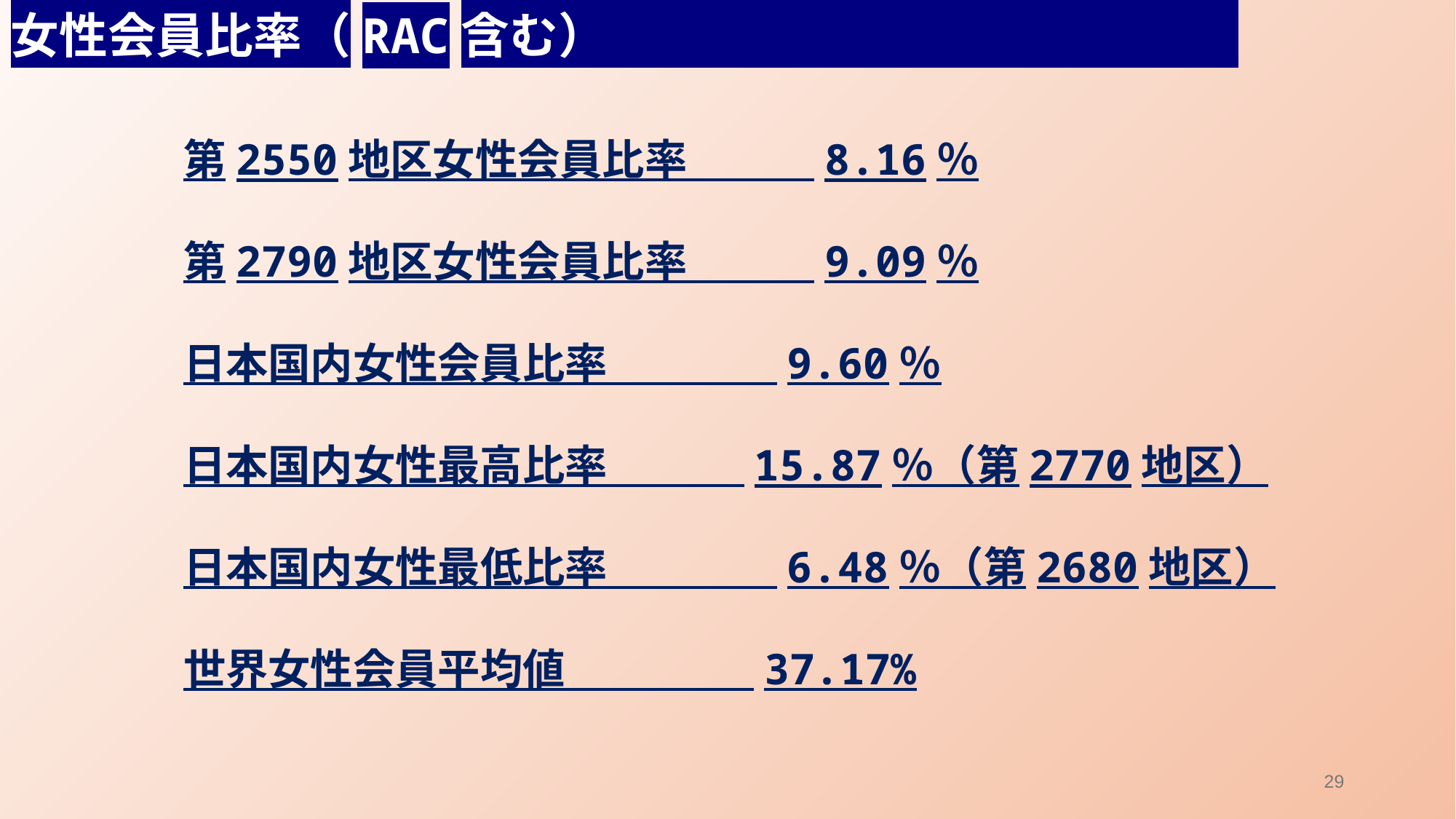

女性会員比率（RAC含む）

第2550地区女性会員比率　　　8.16％

第2790地区女性会員比率　　　9.09％

日本国内女性会員比率　　　　9.60％

日本国内女性最高比率　　　 15.87％（第2770地区）

日本国内女性最低比率　　　　6.48％（第2680地区）

世界女性会員平均値　　 　　 37.17%

29